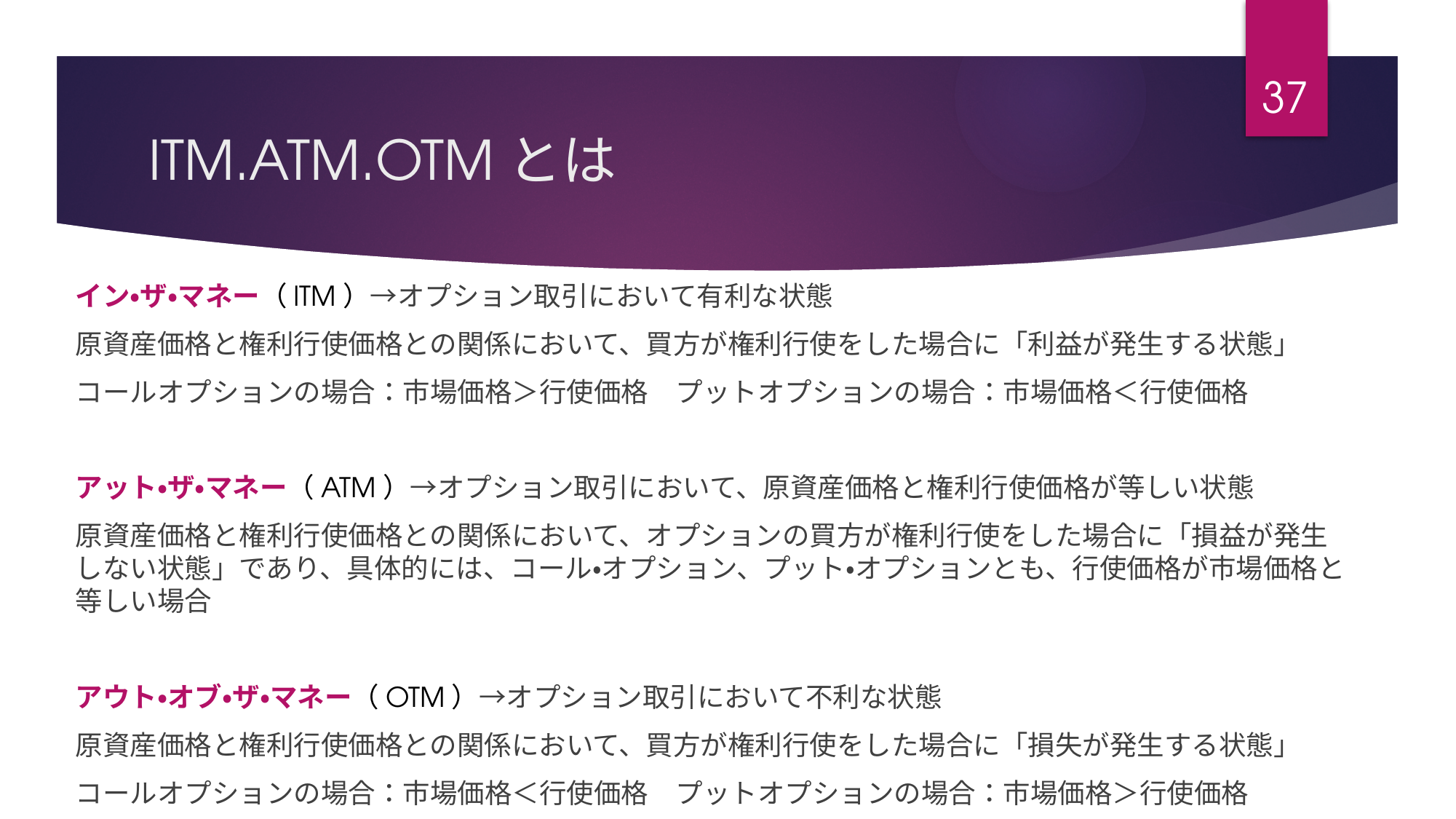

37
# ITM.ATM.OTMとは
イン・ザ・マネー（ITM）→オプション取引において有利な状態
原資産価格と権利行使価格との関係において、買方が権利行使をした場合に「利益が発生する状態」
コールオプションの場合：市場価格＞行使価格　プットオプションの場合：市場価格＜行使価格

アット・ザ・マネー（ATM）→オプション取引において、原資産価格と権利行使価格が等しい状態
原資産価格と権利行使価格との関係において、オプションの買方が権利行使をした場合に「損益が発生しない状態」であり、具体的には、コール・オプション、プット・オプションとも、行使価格が市場価格と等しい場合

アウト・オブ・ザ・マネー（OTM）→オプション取引において不利な状態
原資産価格と権利行使価格との関係において、買方が権利行使をした場合に「損失が発生する状態」
コールオプションの場合：市場価格＜行使価格　プットオプションの場合：市場価格＞行使価格